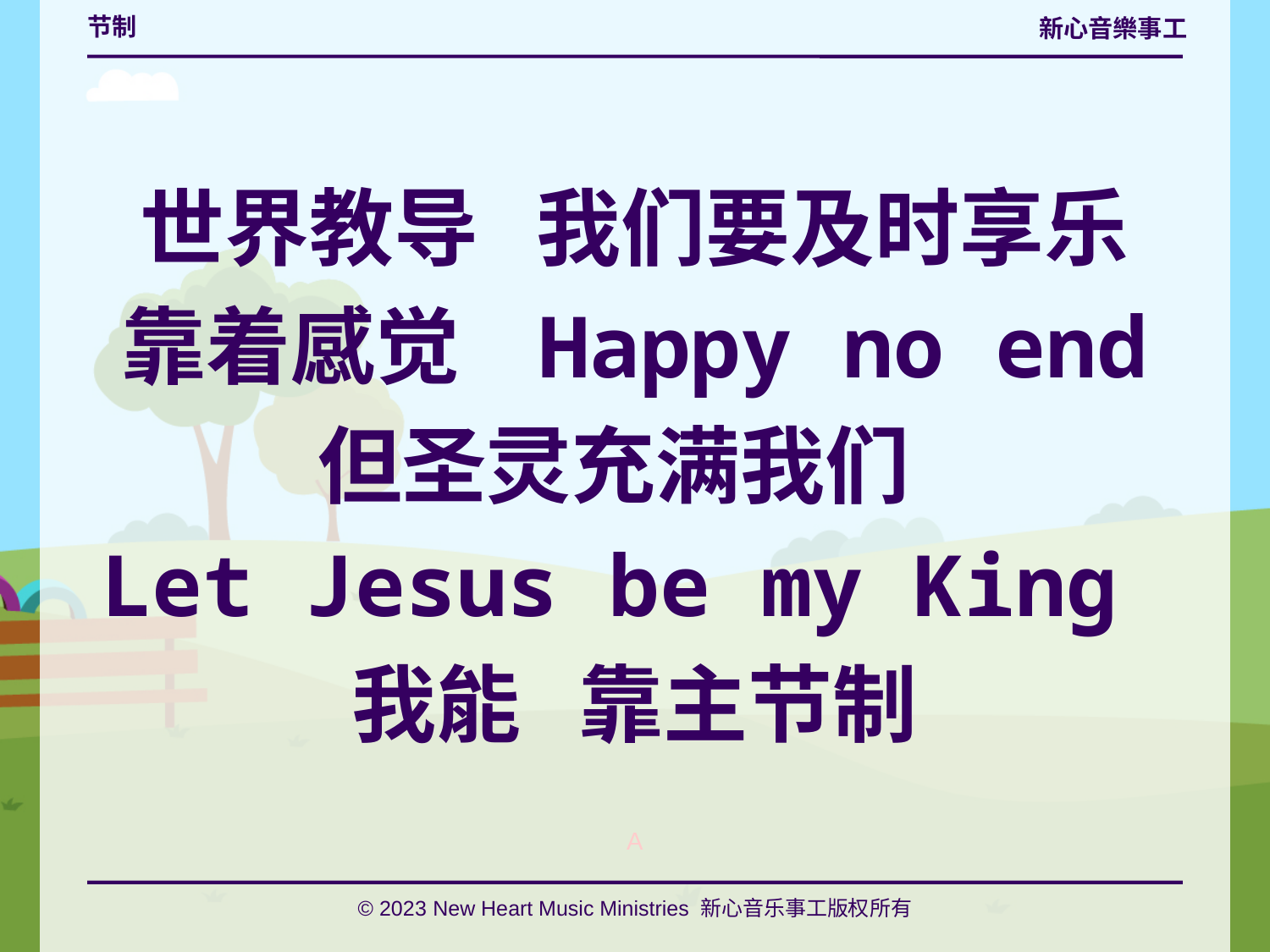

# 节制
世界教导   我们要及时享乐
靠着感觉   Happy no end
但圣灵充满我们
Let Jesus be my King
我能   靠主节制
A
© 2023 New Heart Music Ministries 新心音乐事工版权所有